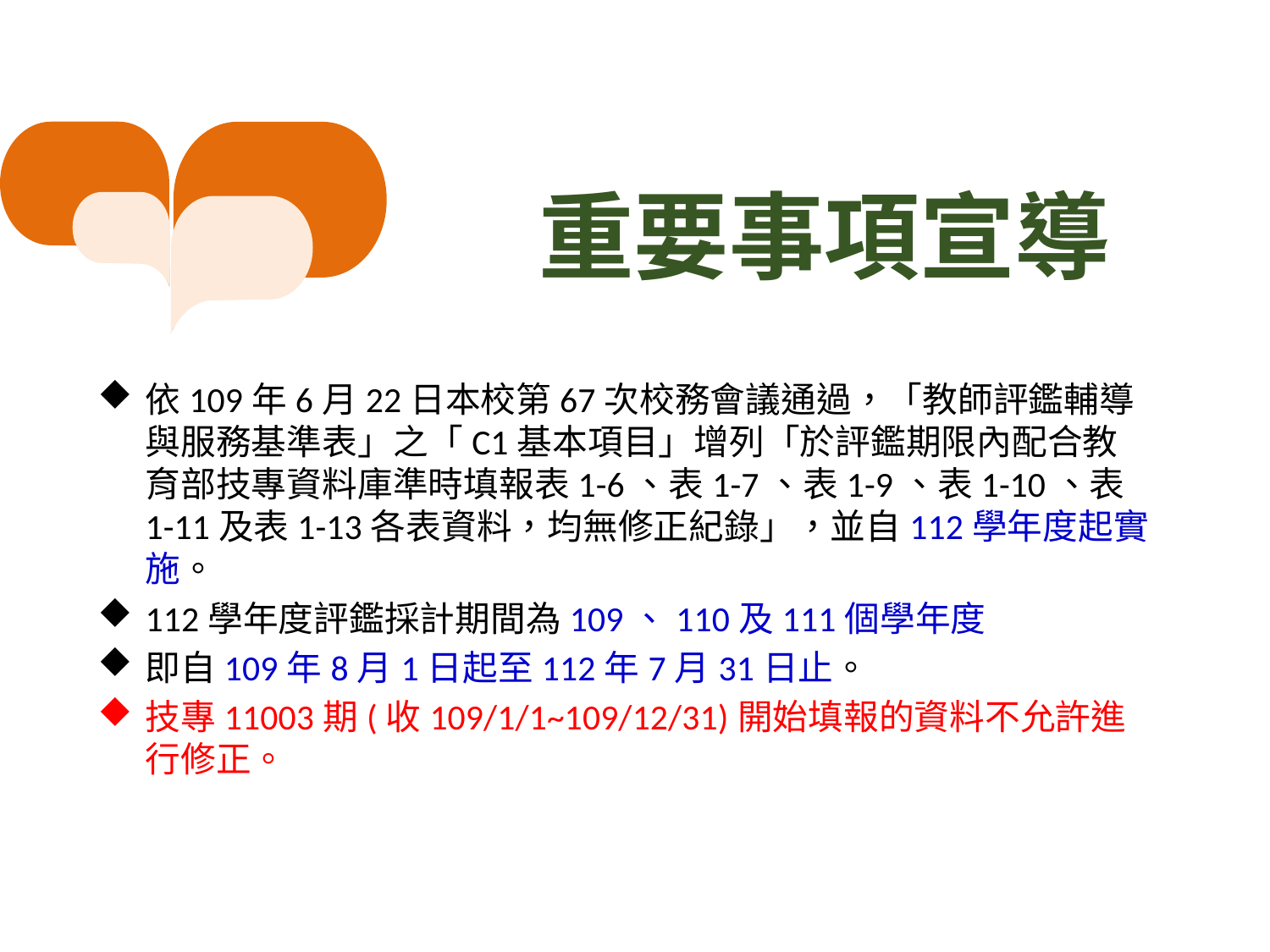

重要事項宣導
依109年6月22日本校第67次校務會議通過，「教師評鑑輔導與服務基準表」之「C1基本項目」增列「於評鑑期限內配合教育部技專資料庫準時填報表1-6、表1-7、表1-9、表1-10、表1-11及表1-13各表資料，均無修正紀錄」，並自112學年度起實施。
112學年度評鑑採計期間為109、110及111個學年度
即自109年8月1日起至112年7月31日止。
技專11003期(收109/1/1~109/12/31)開始填報的資料不允許進行修正。